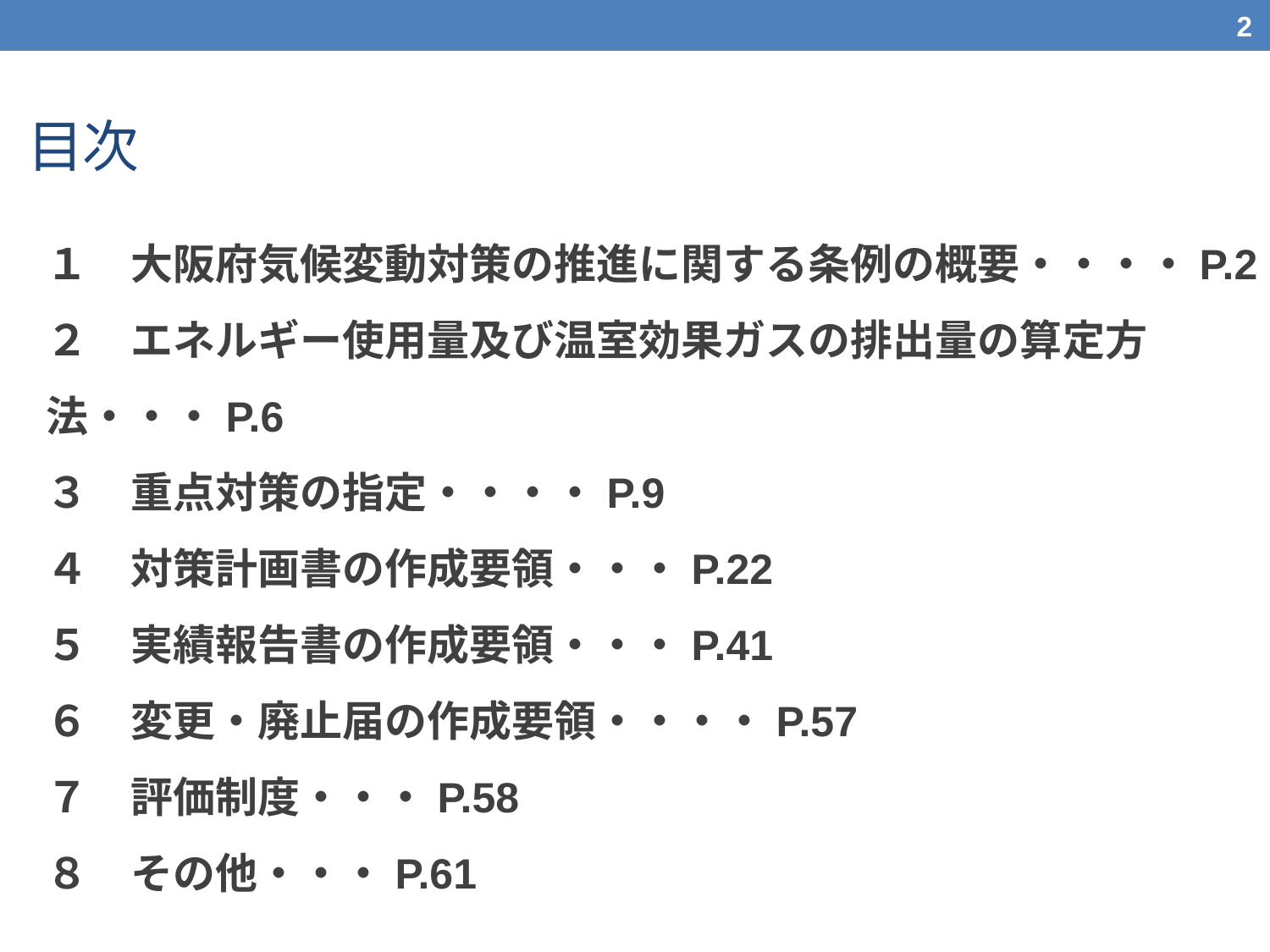

2
目次
１　大阪府気候変動対策の推進に関する条例の概要・・・・P.2
２　エネルギー使用量及び温室効果ガスの排出量の算定方法・・・P.6
３　重点対策の指定・・・・P.9
４　対策計画書の作成要領・・・P.22
５　実績報告書の作成要領・・・P.41
６　変更・廃止届の作成要領・・・・P.57
７　評価制度・・・P.58
８　その他・・・P.61